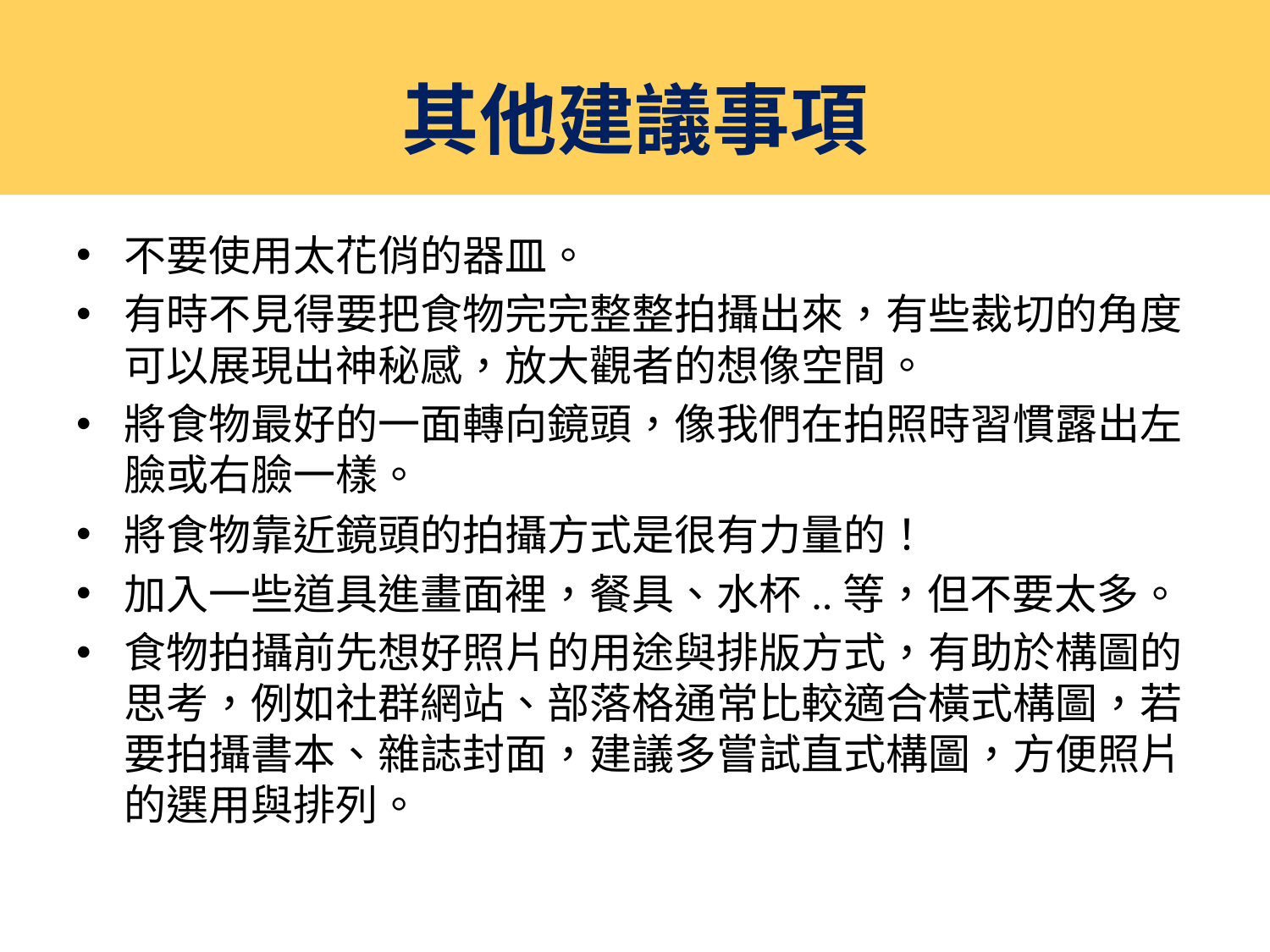

# 其他建議事項
不要使用太花俏的器皿。
有時不見得要把食物完完整整拍攝出來，有些裁切的角度可以展現出神秘感，放大觀者的想像空間。
將食物最好的一面轉向鏡頭，像我們在拍照時習慣露出左臉或右臉一樣。
將食物靠近鏡頭的拍攝方式是很有力量的！
加入一些道具進畫面裡，餐具、水杯..等，但不要太多。
食物拍攝前先想好照片的用途與排版方式，有助於構圖的思考，例如社群網站、部落格通常比較適合橫式構圖，若要拍攝書本、雜誌封面，建議多嘗試直式構圖，方便照片的選用與排列。